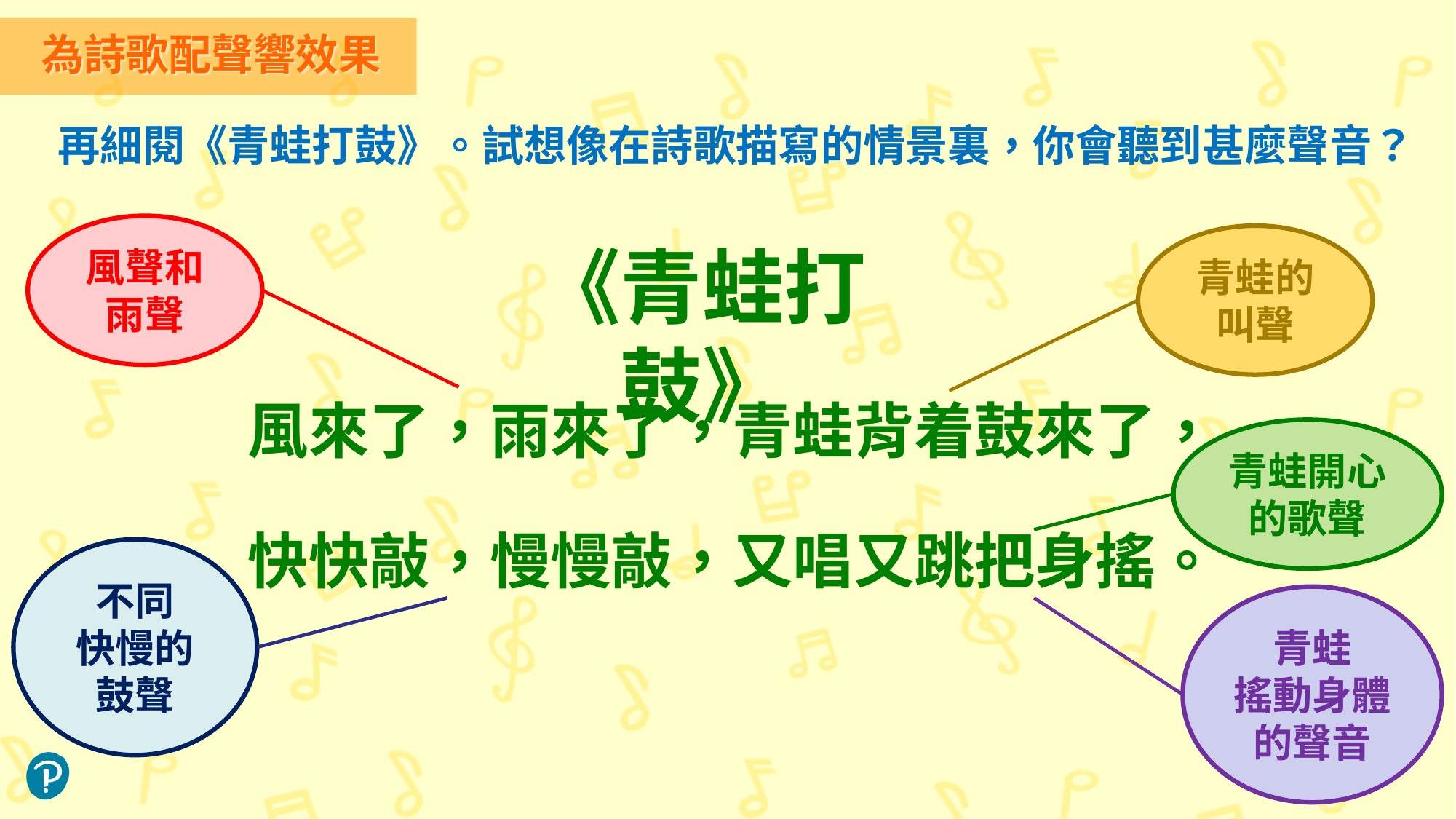

為詩歌配聲響效果
再細閱《青蛙打鼓》。試想像在詩歌描寫的情景裏，你會聽到甚麼聲音？
風聲和雨聲
青蛙的叫聲
《青蛙打鼓》
風來了，雨來了，青蛙背着鼓來了，
快快敲，慢慢敲，又唱又跳把身搖。
青蛙開心的歌聲
不同
快慢的鼓聲
青蛙
搖動身體的聲音